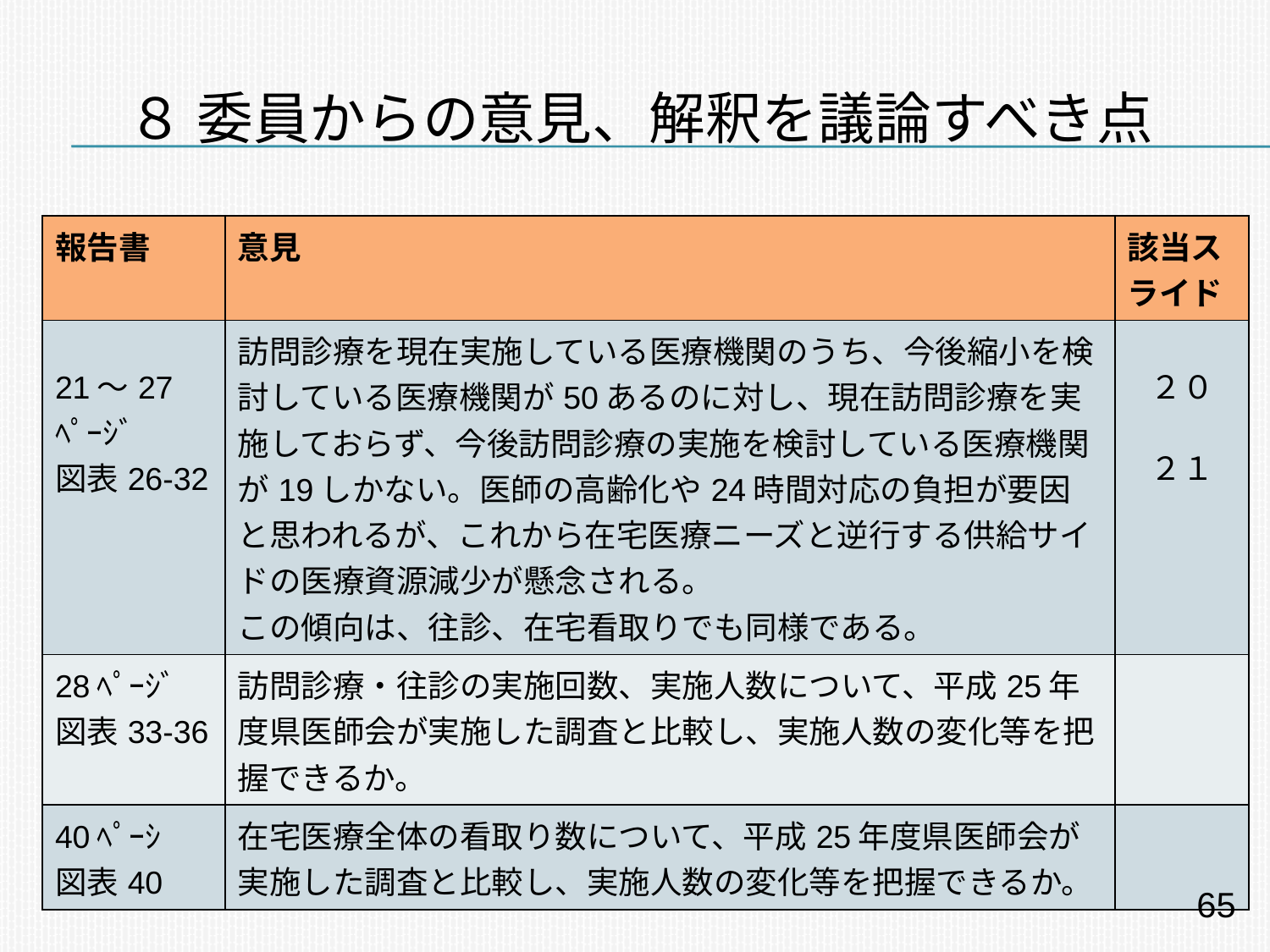

# ８ 委員からの意見、解釈を議論すべき点
| 報告書 | 意見 | 該当スライド |
| --- | --- | --- |
| 21～27ﾍﾟｰｼﾞ 図表26-32 | 訪問診療を現在実施している医療機関のうち、今後縮小を検討している医療機関が50あるのに対し、現在訪問診療を実施しておらず、今後訪問診療の実施を検討している医療機関が19しかない。医師の高齢化や24時間対応の負担が要因と思われるが、これから在宅医療ニーズと逆行する供給サイドの医療資源減少が懸念される。 この傾向は、往診、在宅看取りでも同様である。 | ２０ ２１ |
| 28ﾍﾟｰｼﾞ 図表33-36 | 訪問診療・往診の実施回数、実施人数について、平成25年度県医師会が実施した調査と比較し、実施人数の変化等を把握できるか。 |  |
| 40ﾍﾟｰｼ 図表40 | 在宅医療全体の看取り数について、平成25年度県医師会が実施した調査と比較し、実施人数の変化等を把握できるか。 |  |
65